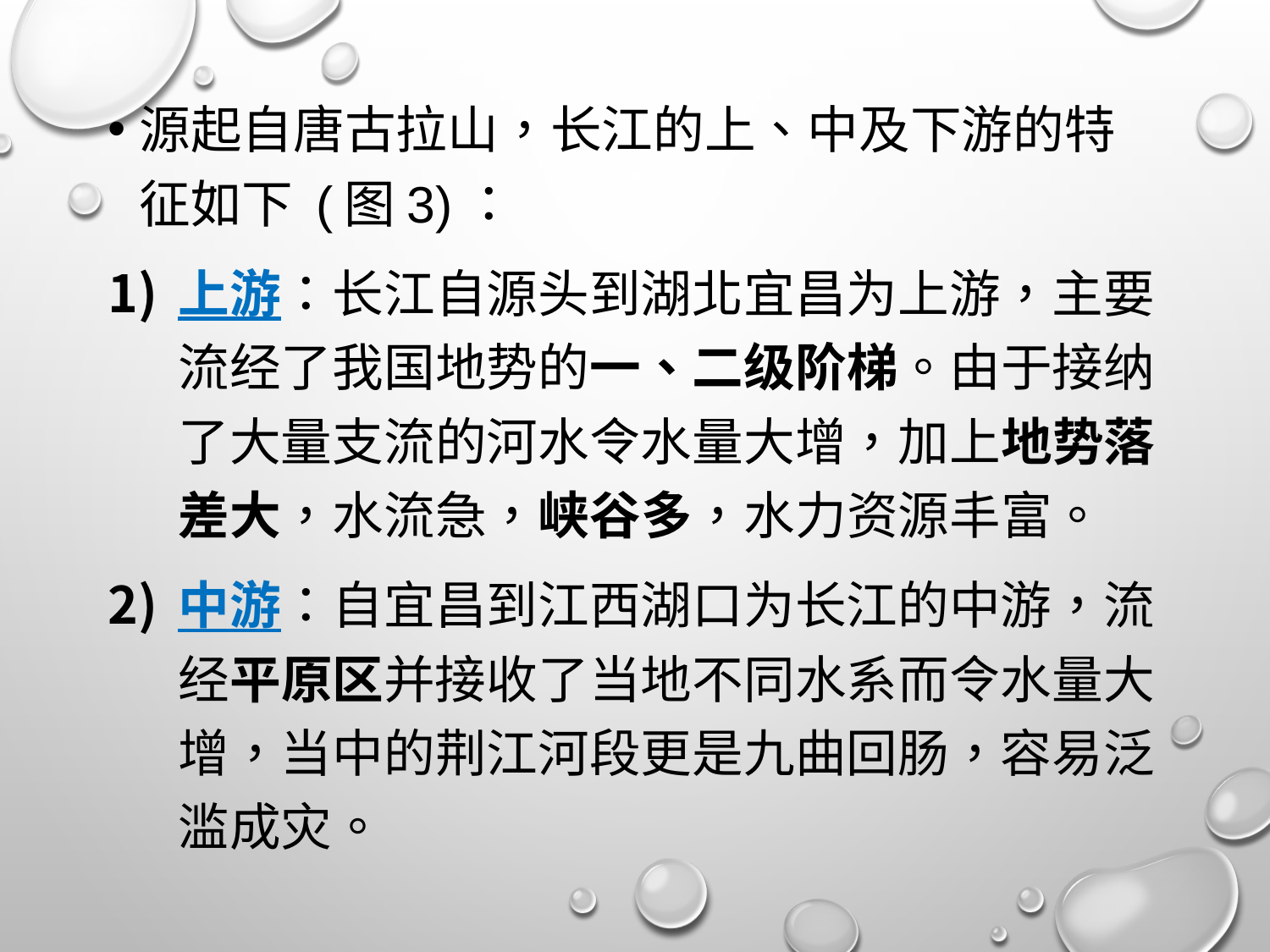

源起自唐古拉山，长江的上、中及下游的特征如下 (图3)：
上游：长江自源头到湖北宜昌为上游，主要流经了我国地势的一、二级阶梯。由于接纳了大量支流的河水令水量大增，加上地势落差大，水流急，峡谷多，水力资源丰富。
中游：自宜昌到江西湖口为长江的中游，流经平原区并接收了当地不同水系而令水量大增，当中的荆江河段更是九曲回肠，容易泛滥成灾。